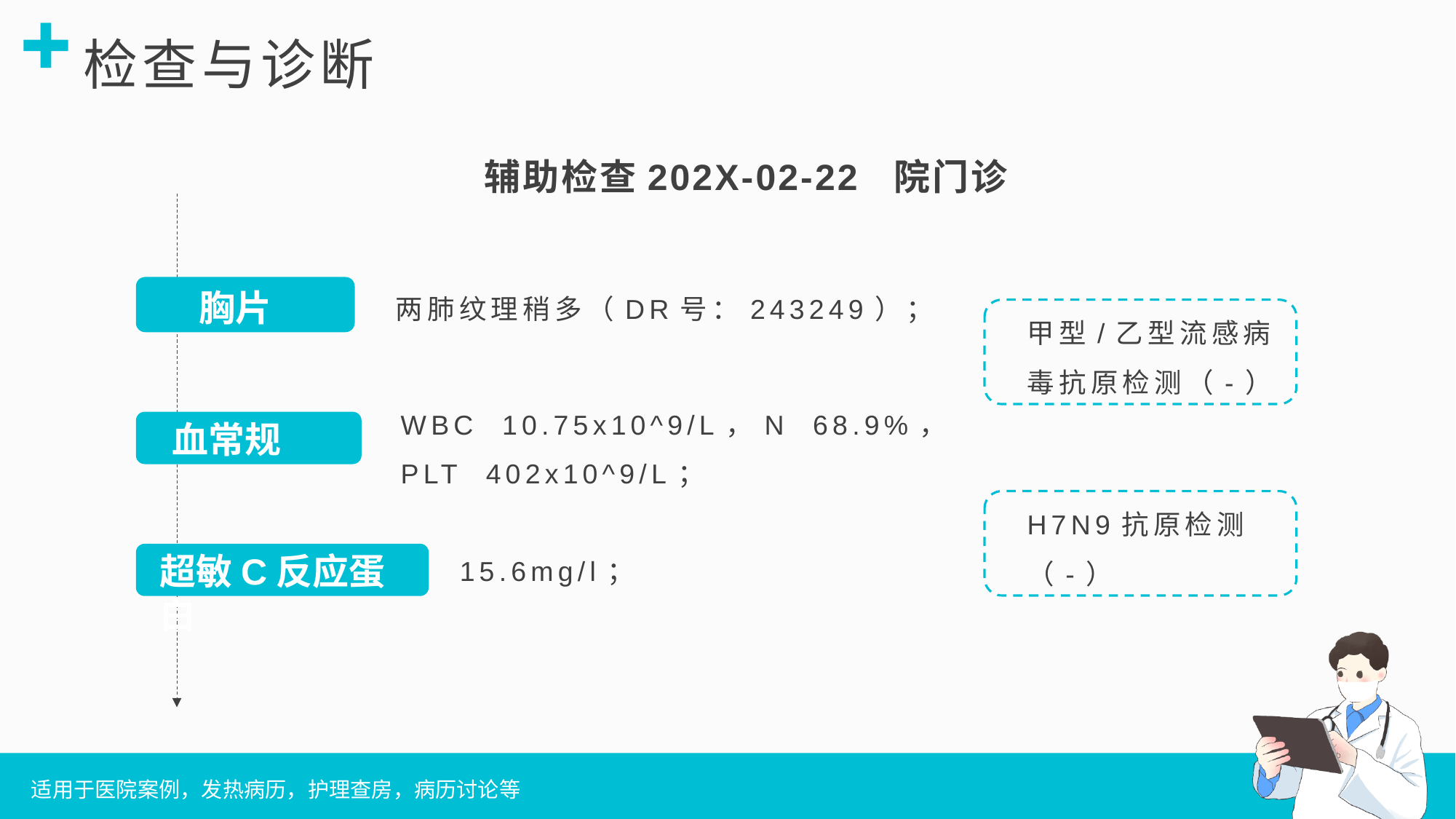

辅助检查202X-02-22  院门诊

胸片
血常规

超敏C反应蛋白

两肺纹理稍多（DR号：243249）；
甲型/乙型流感病毒抗原检测（-）

WBC  10.75x10^9/L，N  68.9%，PLT  402x10^9/L；
H7N9抗原检测（-）

15.6mg/l；